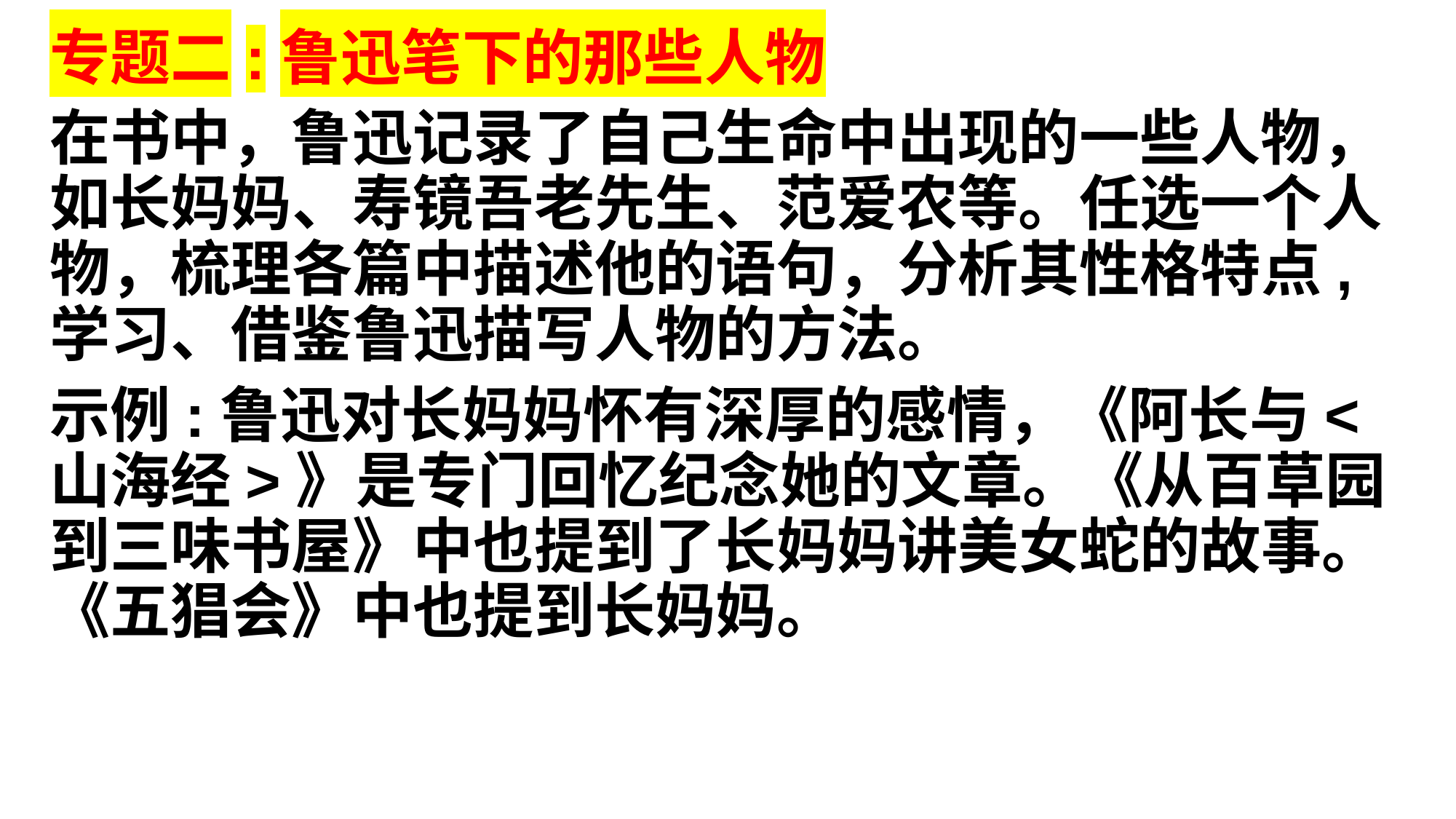

专题二:鲁迅笔下的那些人物
在书中，鲁迅记录了自己生命中出现的一些人物， 如长妈妈、寿镜吾老先生、范爱农等。任选一个人物，梳理各篇中描述他的语句，分析其性格特点,学习、借鉴鲁迅描写人物的方法。
示例:鲁迅对长妈妈怀有深厚的感情，《阿长与<山海经>》是专门回忆纪念她的文章。《从百草园到三味书屋》中也提到了长妈妈讲美女蛇的故事。《五猖会》中也提到长妈妈。